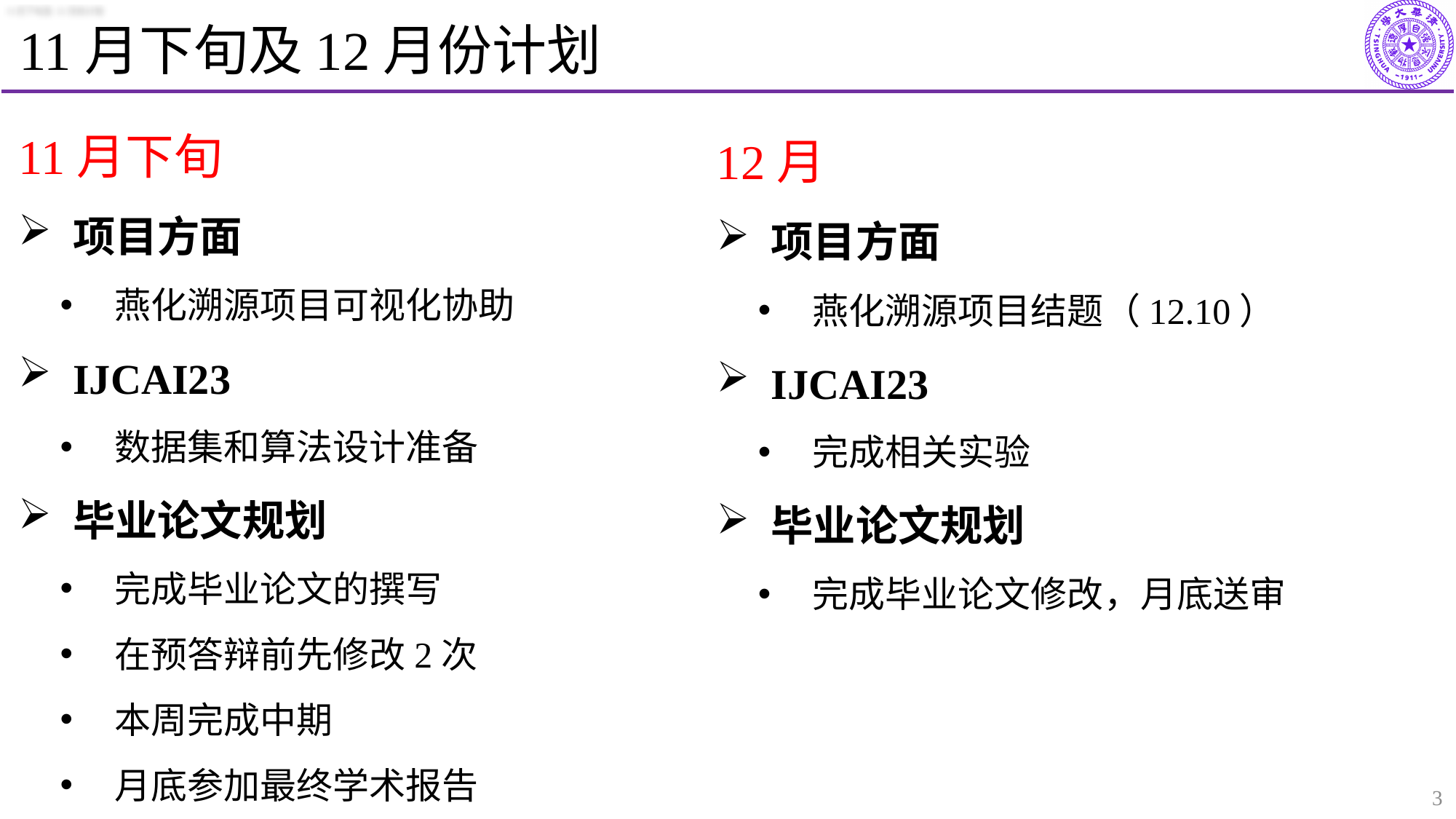

# 11月下旬及12月份计划
11月下旬
项目方面
燕化溯源项目可视化协助
IJCAI23
数据集和算法设计准备
毕业论文规划
完成毕业论文的撰写
在预答辩前先修改2次
本周完成中期
月底参加最终学术报告
12月
项目方面
燕化溯源项目结题（12.10）
IJCAI23
完成相关实验
毕业论文规划
完成毕业论文修改，月底送审
3